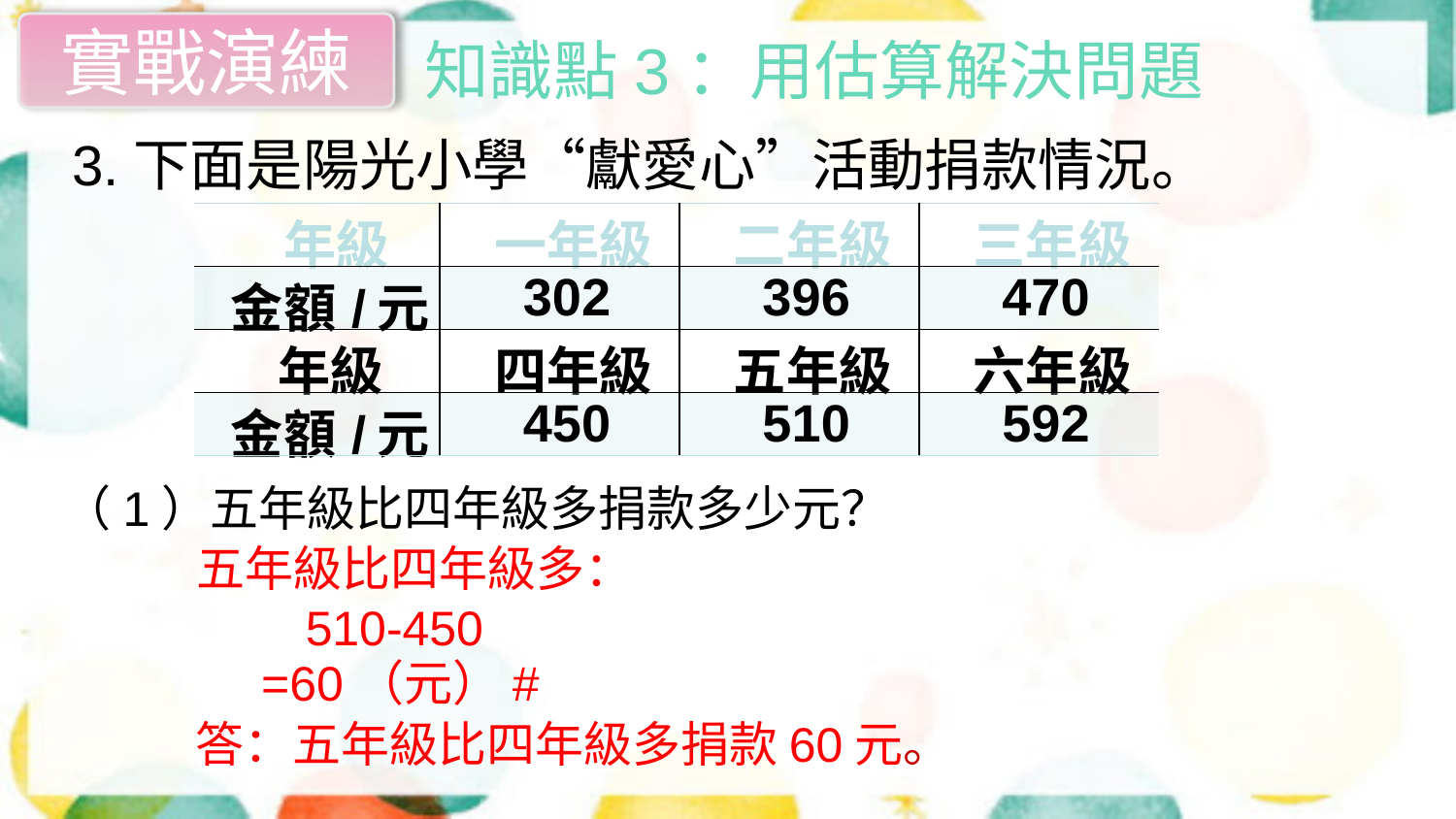

知識點3：用估算解決問題
實戰演練
3.下面是陽光小學“獻愛心”活動捐款情況。
| 年級 | 一年級 | 二年級 | 三年級 |
| --- | --- | --- | --- |
| 金額/元 | 302 | 396 | 470 |
| 年級 | 四年級 | 五年級 | 六年級 |
| 金額/元 | 450 | 510 | 592 |
（1）五年級比四年級多捐款多少元？
五年級比四年級多：
510-450
=60（元）#
答：五年級比四年級多捐款60元。